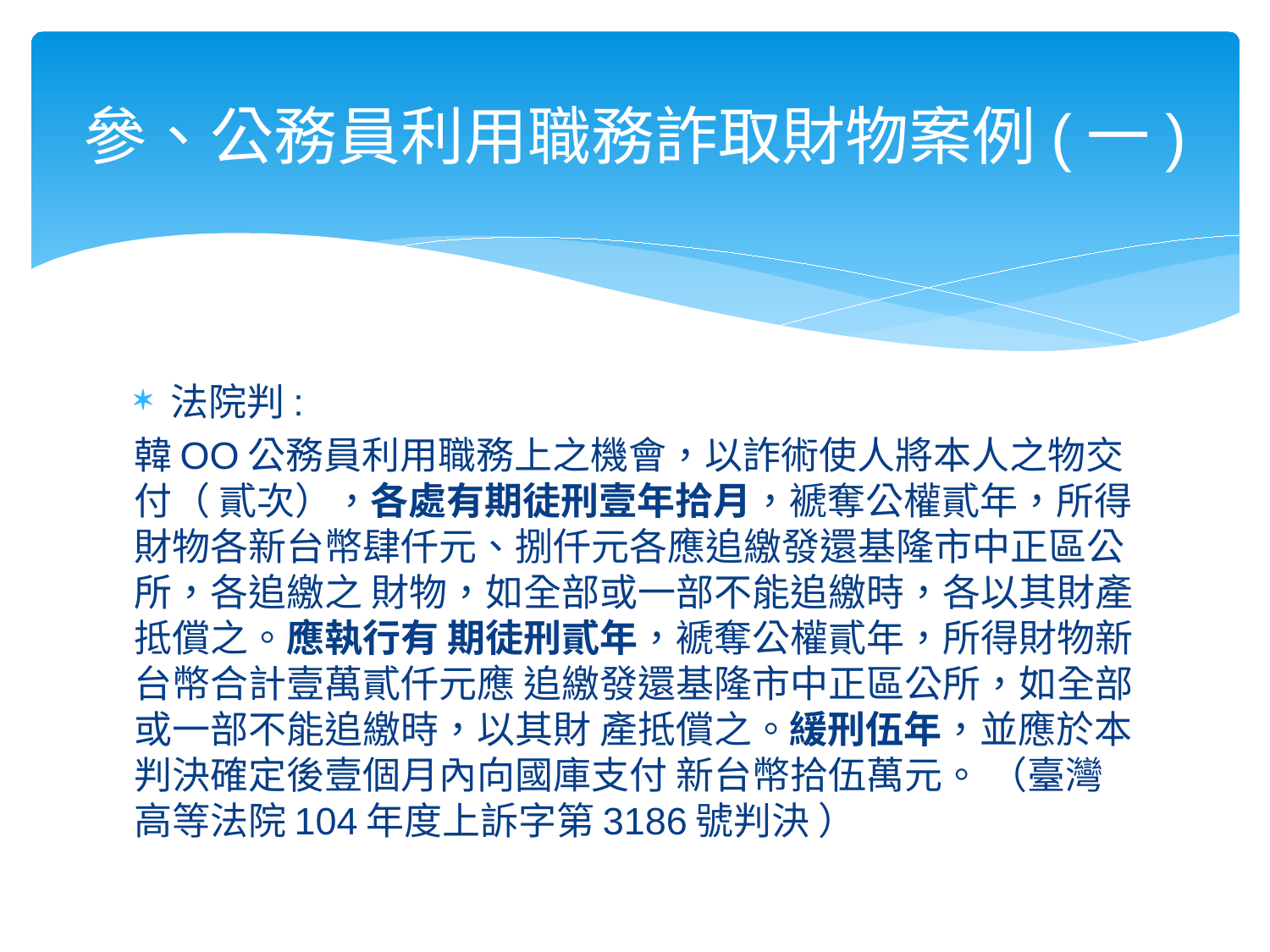

# 參、公務員利用職務詐取財物案例(一)
法院判:
韓OO公務員利用職務上之機會，以詐術使人將本人之物交付（ 貳次），各處有期徒刑壹年拾月，褫奪公權貳年，所得財物各新台幣肆仟元、捌仟元各應追繳發還基隆市中正區公所，各追繳之 財物，如全部或一部不能追繳時，各以其財產抵償之。應執行有 期徒刑貳年，褫奪公權貳年，所得財物新台幣合計壹萬貳仟元應 追繳發還基隆市中正區公所，如全部或一部不能追繳時，以其財 產抵償之。緩刑伍年，並應於本判決確定後壹個月內向國庫支付 新台幣拾伍萬元。 （臺灣高等法院104年度上訴字第3186號判決 ）